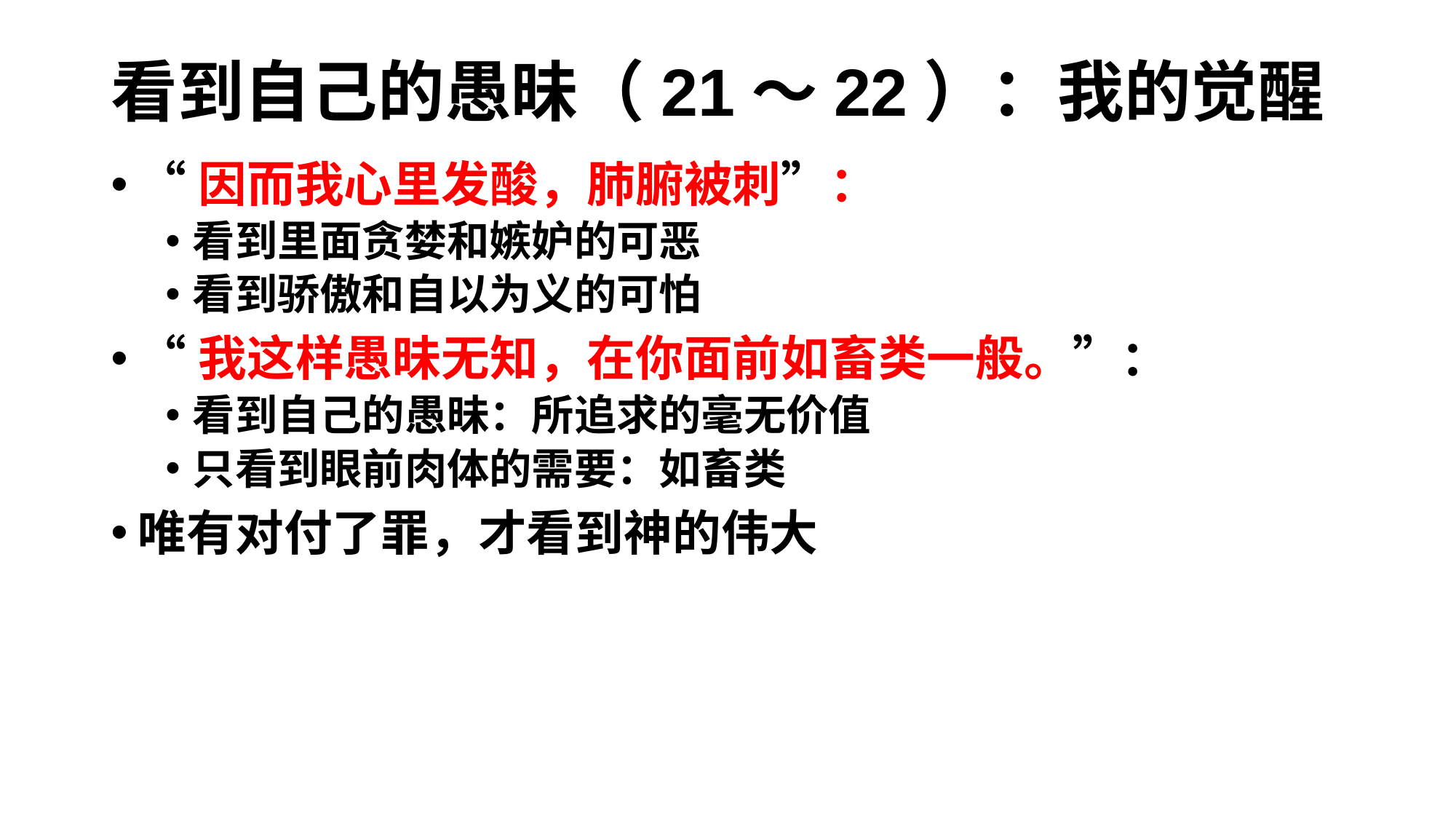

# 看到自己的愚昧（21～22）：我的觉醒
“因而我心里发酸，肺腑被刺”：
看到里面贪婪和嫉妒的可恶
看到骄傲和自以为义的可怕
“我这样愚昧无知，在你面前如畜类一般。”：
看到自己的愚昧：所追求的毫无价值
只看到眼前肉体的需要：如畜类
唯有对付了罪，才看到神的伟大